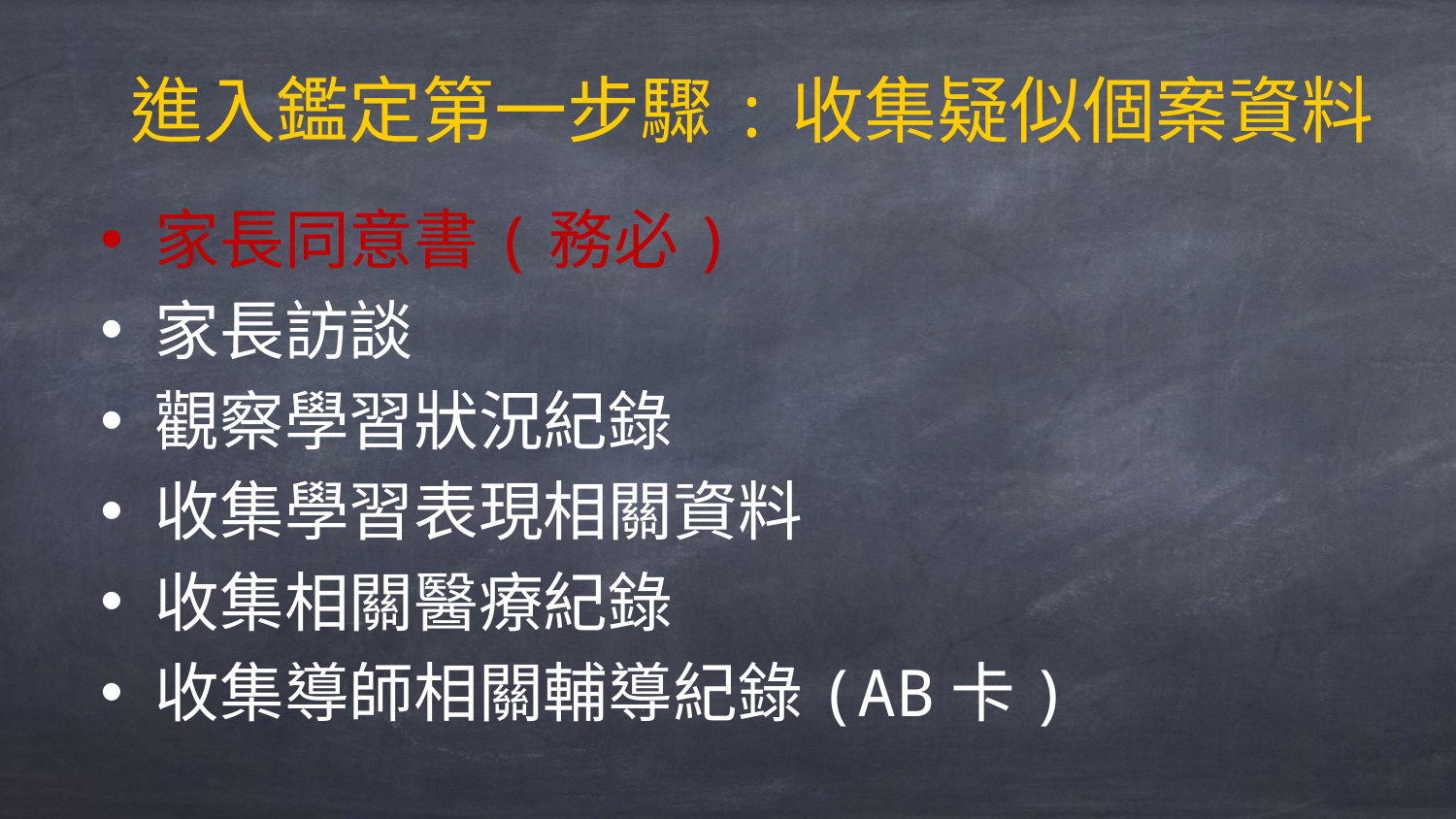

# 進入鑑定第一步驟:收集疑似個案資料
家長同意書(務必)
家長訪談
觀察學習狀況紀錄
收集學習表現相關資料
收集相關醫療紀錄
收集導師相關輔導紀錄(AB卡)